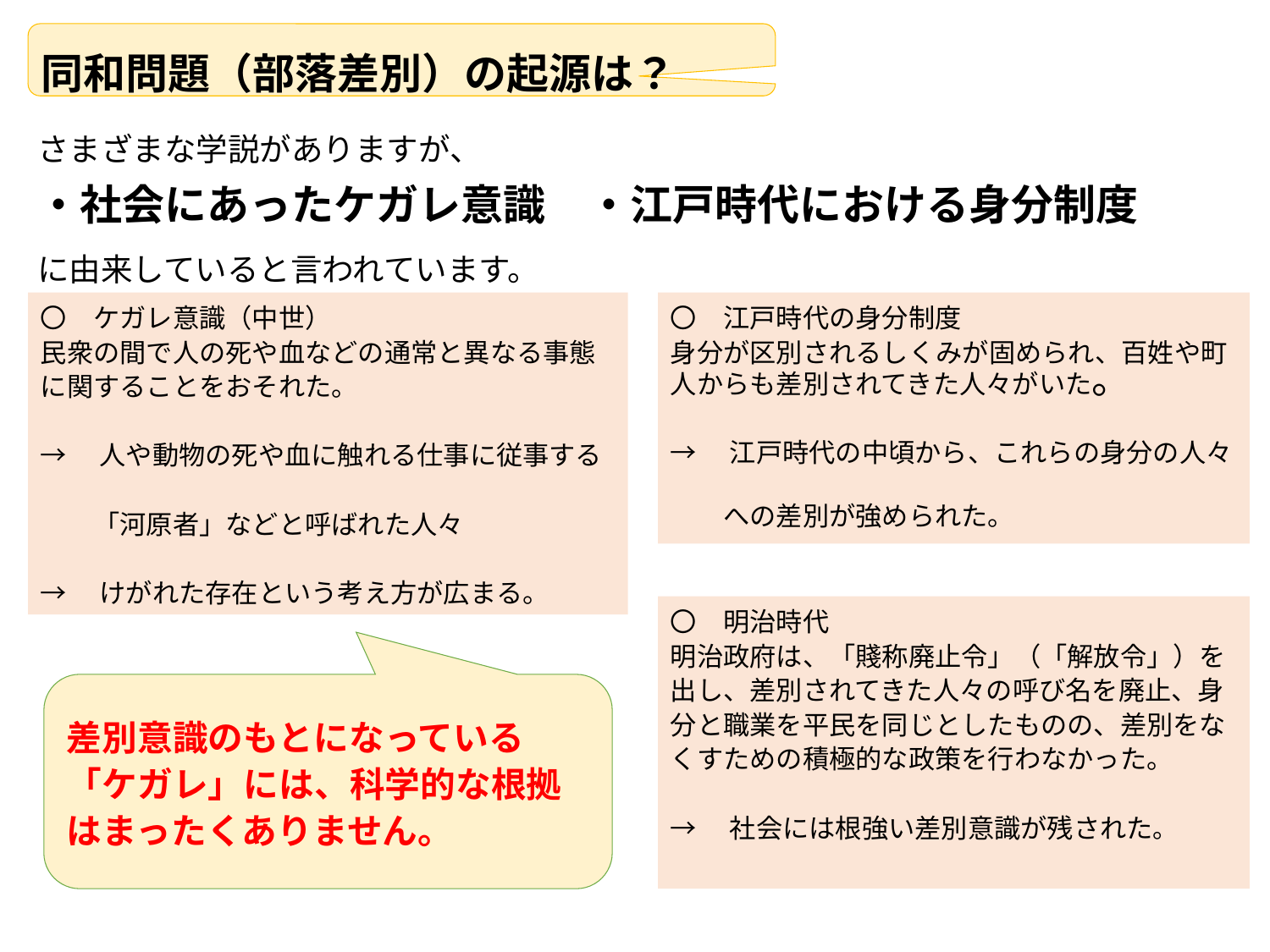

同和問題（部落差別）の起源は？
さまざまな学説がありますが、
・社会にあったケガレ意識　・江戸時代における身分制度
に由来していると言われています。
〇　ケガレ意識（中世）
民衆の間で人の死や血などの通常と異なる事態に関することをおそれた。

→　人や動物の死や血に触れる仕事に従事する
　　「河原者」などと呼ばれた人々

→　けがれた存在という考え方が広まる。
〇　江戸時代の身分制度
身分が区別されるしくみが固められ、百姓や町人からも差別されてきた人々がいた。

→　江戸時代の中頃から、これらの身分の人々
　　への差別が強められた。
〇　明治時代
明治政府は、「賤称廃止令」（「解放令」）を出し、差別されてきた人々の呼び名を廃止、身分と職業を平民を同じとしたものの、差別をなくすための積極的な政策を行わなかった。

→　社会には根強い差別意識が残された。

差別意識のもとになっている「ケガレ」には、科学的な根拠はまったくありません。